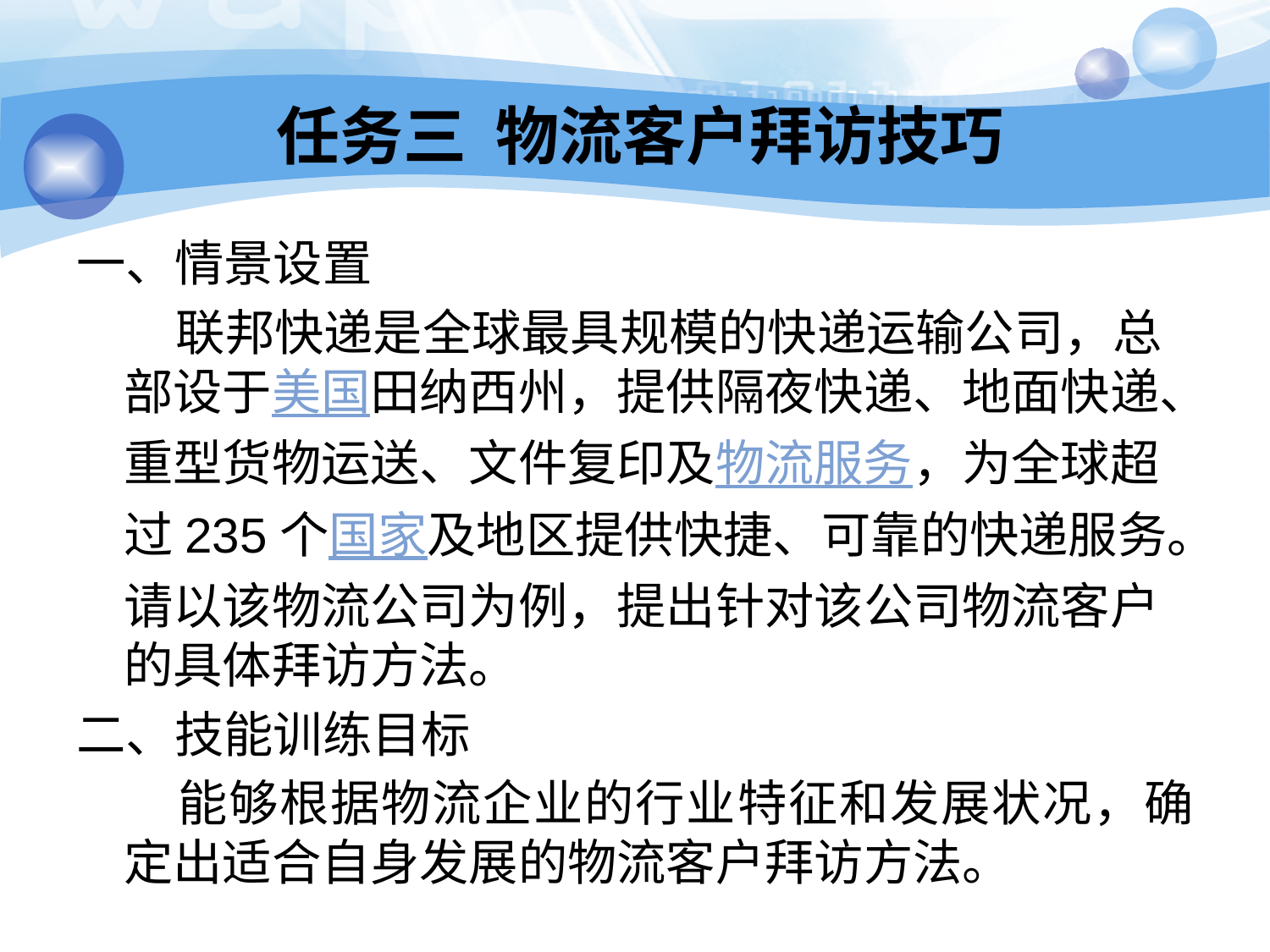

# 任务三  物流客户拜访技巧
一、情景设置
        联邦快递是全球最具规模的快递运输公司，总部设于美国田纳西州，提供隔夜快递、地面快递、重型货物运送、文件复印及物流服务，为全球超过235个国家及地区提供快捷、可靠的快递服务。请以该物流公司为例，提出针对该公司物流客户的具体拜访方法。
二、技能训练目标
       能够根据物流企业的行业特征和发展状况，确定出适合自身发展的物流客户拜访方法。